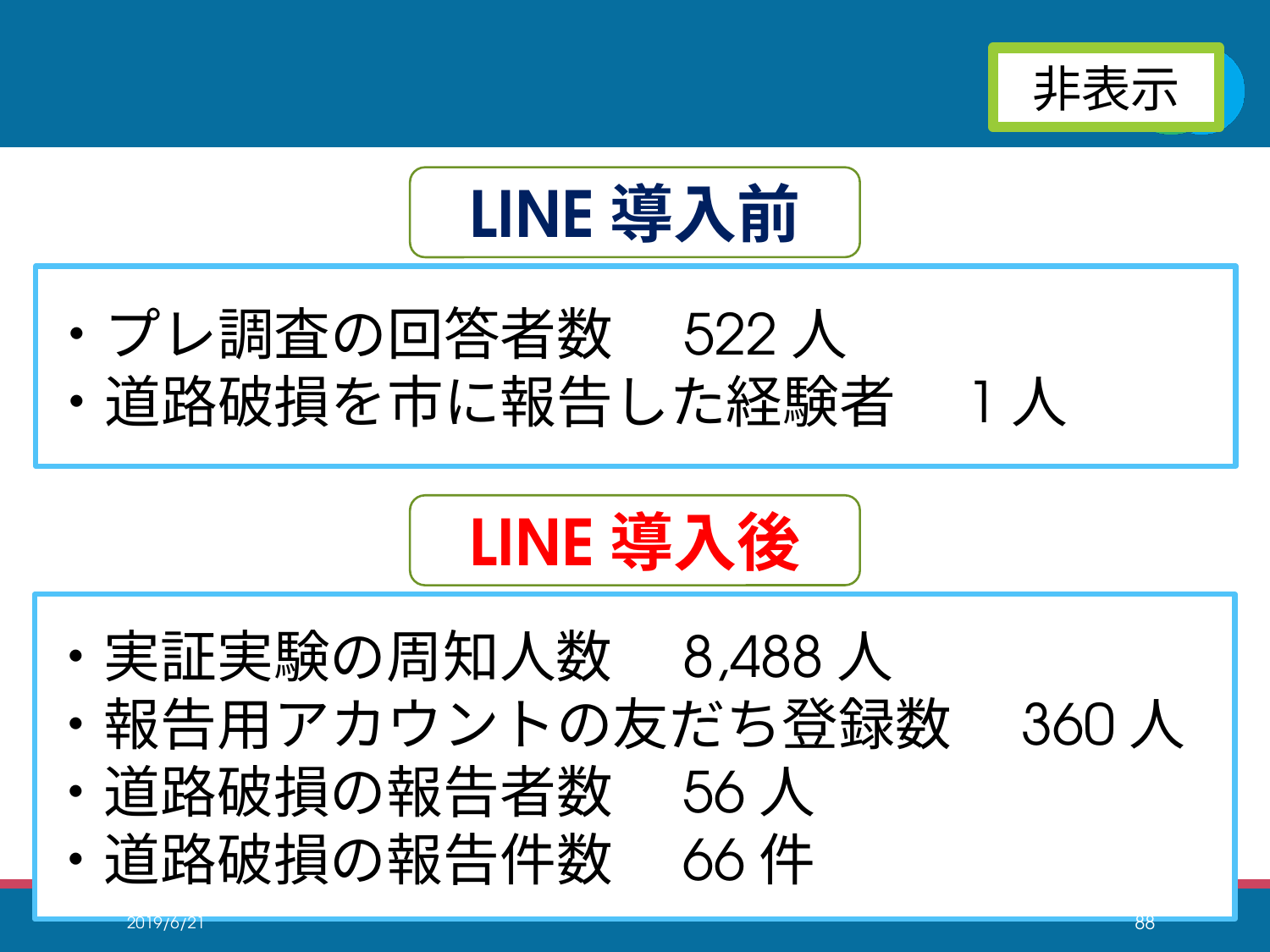

#
非表示
LINE導入前
・プレ調査の回答者数　522人
・道路破損を市に報告した経験者　1人
LINE導入後
・実証実験の周知人数　8,488人
・報告用アカウントの友だち登録数　360人
・道路破損の報告者数　56人
・道路破損の報告件数　66件
2019/6/21
88